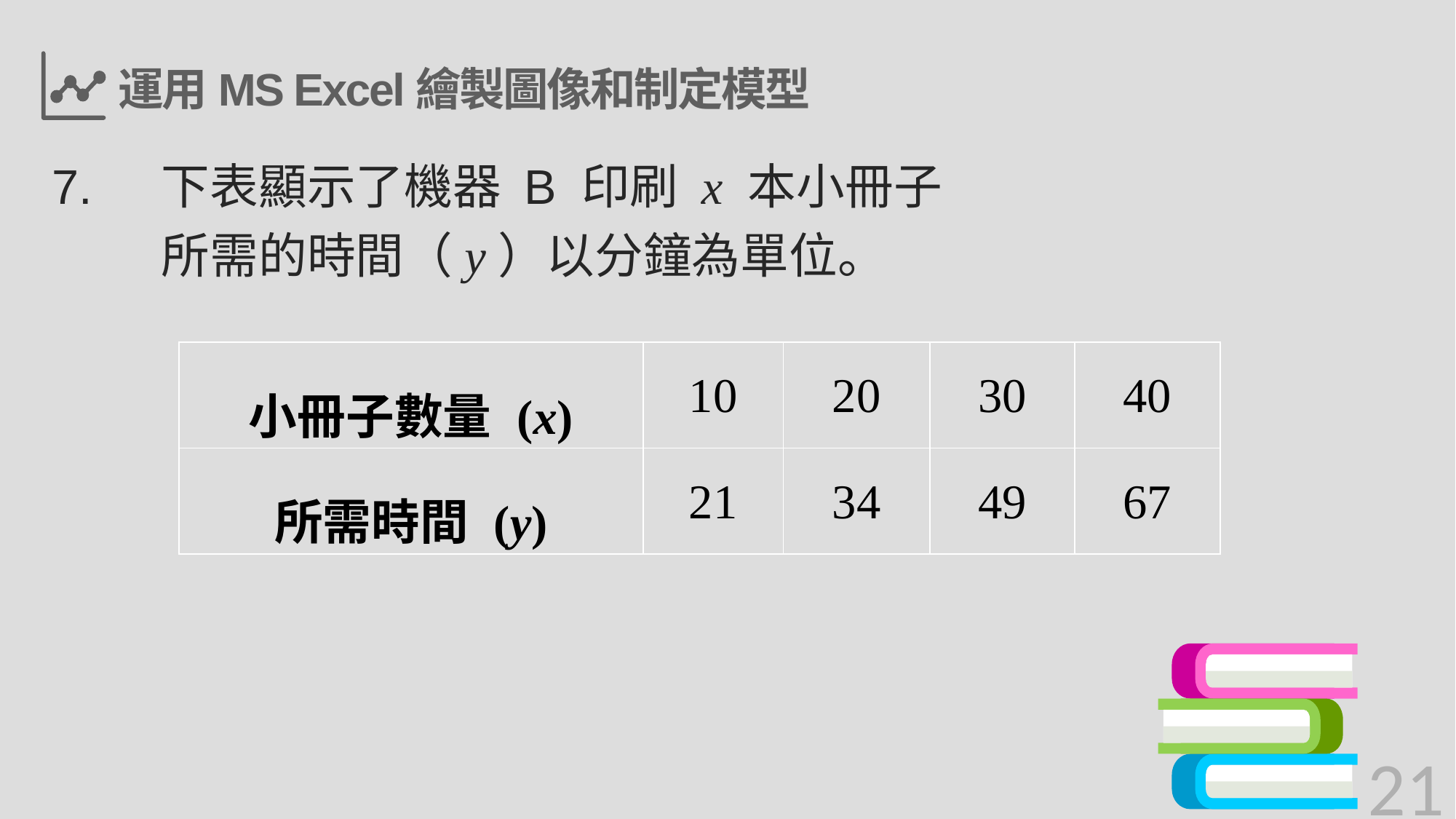

# 運用MS Excel繪製圖像和制定模型

7.	下表顯示了機器 B 印刷 x 本小冊子
	所需的時間（y）以分鐘為單位。

| 小冊子數量 (x) | 10 | 20 | 30 | 40 |
| --- | --- | --- | --- | --- |
| 所需時間 (y) | 21 | 34 | 49 | 67 |

21